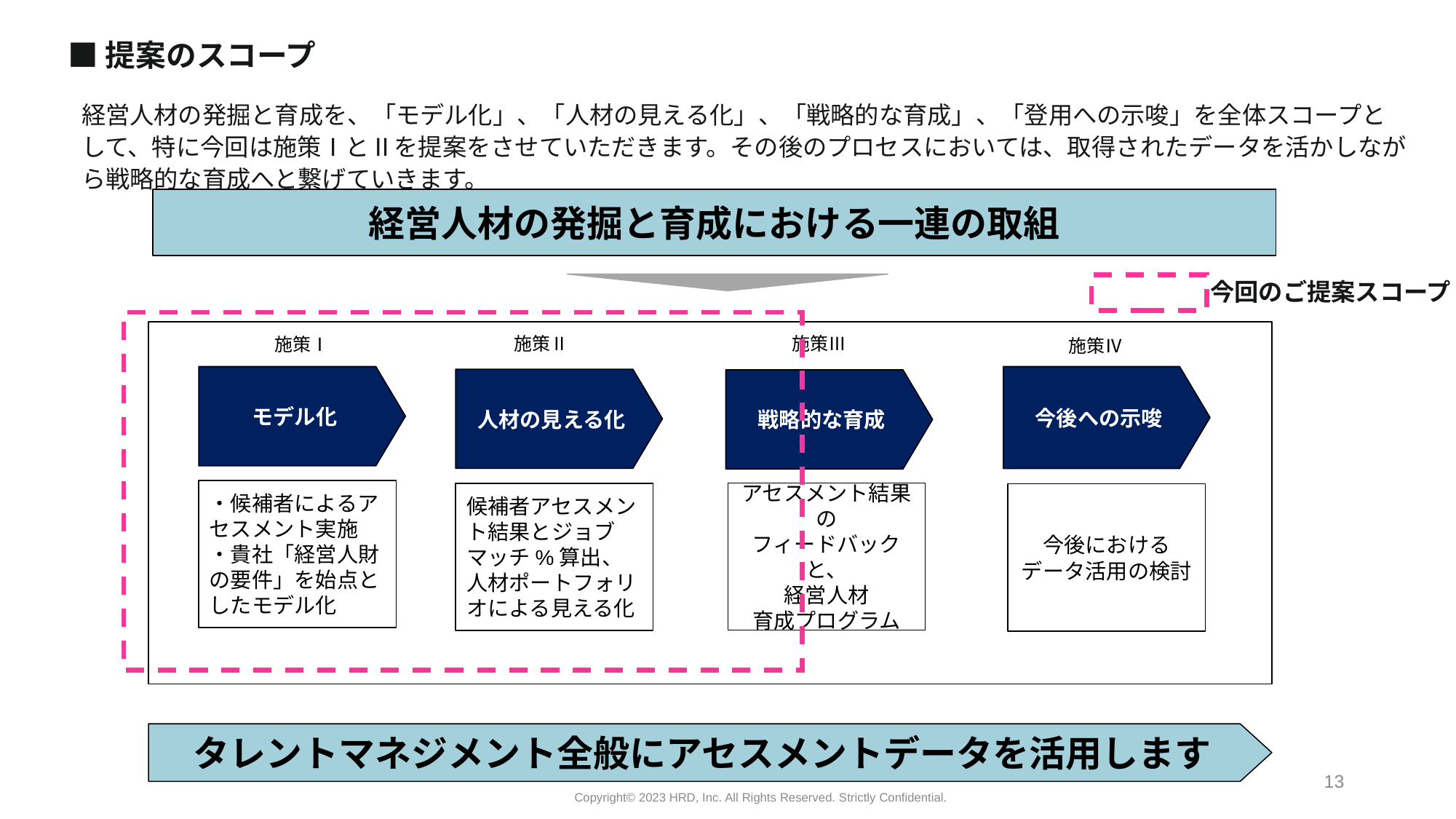

■提案のスコープ
経営人材の発掘と育成を、「モデル化」、「人材の見える化」、「戦略的な育成」、「登用への示唆」を全体スコープとして、特に今回は施策ⅠとⅡを提案をさせていただきます。その後のプロセスにおいては、取得されたデータを活かしながら戦略的な育成へと繋げていきます。
経営人材の発掘と育成における一連の取組

今回のご提案スコープ

施策Ⅲ
施策Ⅱ
施策Ⅰ
施策Ⅳ
モデル化
今後への示唆
人材の見える化
戦略的な育成
・候補者によるアセスメント実施
・貴社「経営人財の要件」を始点としたモデル化
アセスメント結果の
フィードバックと、
経営人材
育成プログラム
候補者アセスメント結果とジョブマッチ%算出、人材ポートフォリオによる見える化
今後における
データ活用の検討
タレントマネジメント全般にアセスメントデータを活用します
13
Copyright©️ 2023 HRD, Inc. All Rights Reserved. Strictly Confidential.